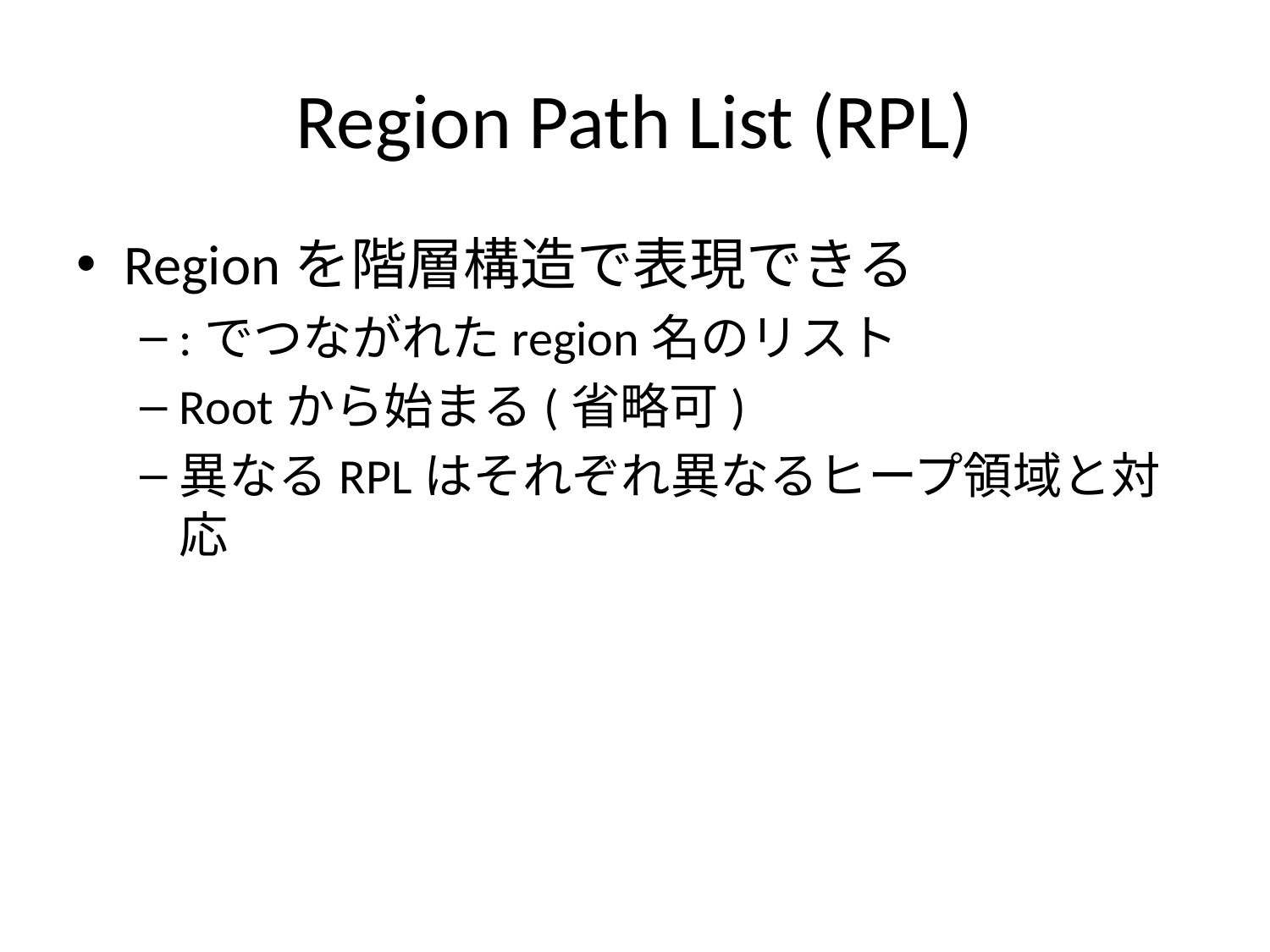

# Region Path List (RPL)
Regionを階層構造で表現できる
:でつながれたregion名のリスト
Rootから始まる(省略可)
異なるRPLはそれぞれ異なるヒープ領域と対応